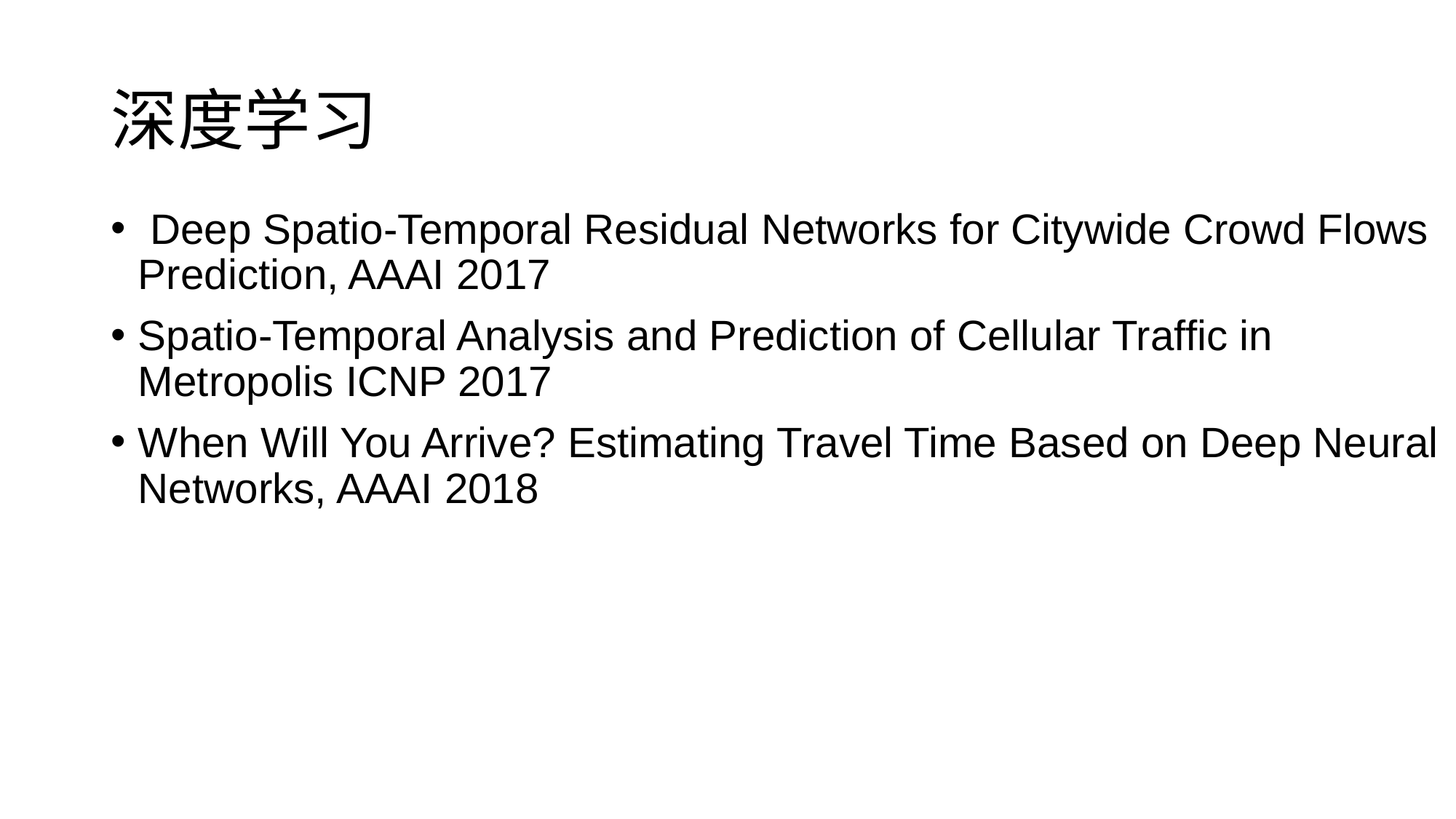

# 深度学习
 Deep Spatio-Temporal Residual Networks for Citywide Crowd Flows Prediction, AAAI 2017
Spatio-Temporal Analysis and Prediction of Cellular Traffic in Metropolis ICNP 2017
When Will You Arrive? Estimating Travel Time Based on Deep Neural Networks, AAAI 2018